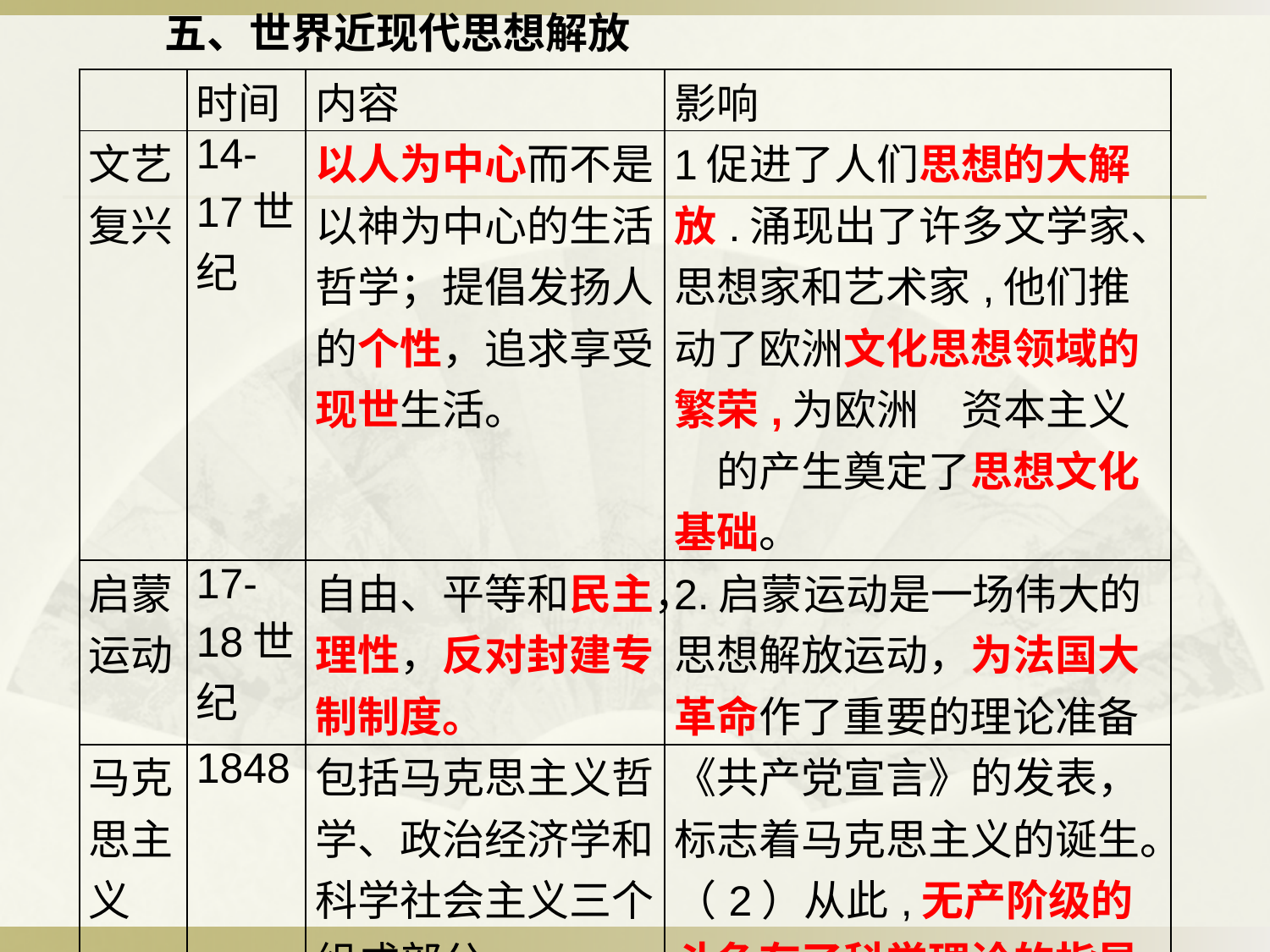

五、世界近现代思想解放
|  | 时间 | 内容 | 影响 |
| --- | --- | --- | --- |
| 文艺复兴 | 14-17世纪 | 以人为中心而不是以神为中心的生活哲学；提倡发扬人的个性，追求享受现世生活。 | 1促进了人们思想的大解放.涌现出了许多文学家、思想家和艺术家,他们推动了欧洲文化思想领域的繁荣,为欧洲　资本主义　的产生奠定了思想文化基础。 |
| 启蒙运动 | 17-18世纪 | 自由、平等和民主，理性，反对封建专制制度。 | 2.启蒙运动是一场伟大的思想解放运动，为法国大革命作了重要的理论准备 |
| 马克思主义 | 1848 | 包括马克思主义哲学、政治经济学和科学社会主义三个组成部分。 | 《共产党宣言》的发表，标志着马克思主义的诞生。（2）从此,无产阶级的斗争有了科学理论的指导,社会主义运动更加蓬勃地发展起来。 |